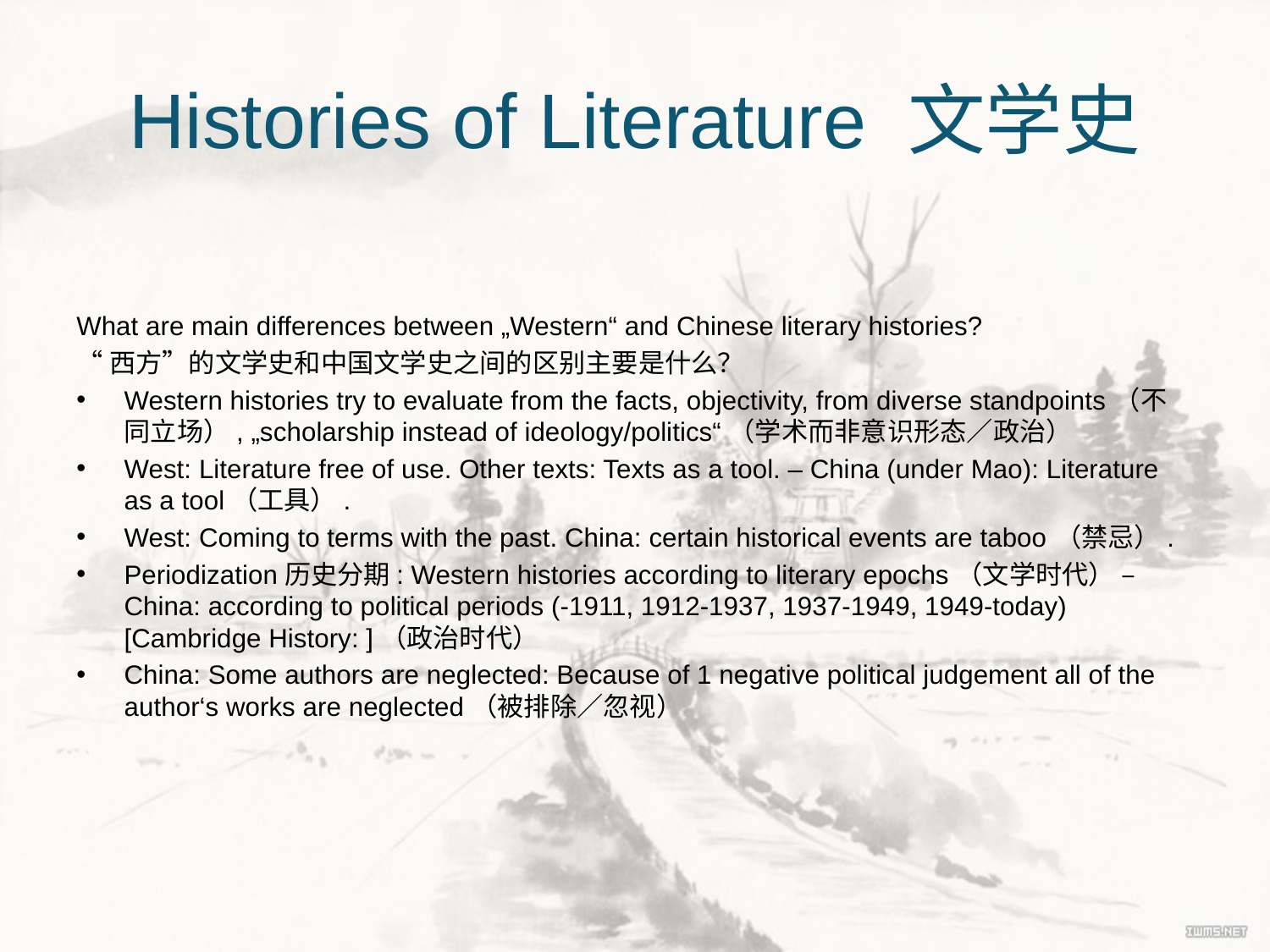

# Histories of Literature 文学史
What are main differences between „Western“ and Chinese literary histories?
“西方”的文学史和中国文学史之间的区别主要是什么？
Western histories try to evaluate from the facts, objectivity, from diverse standpoints（不同立场）, „scholarship instead of ideology/politics“（学术而非意识形态／政治）
West: Literature free of use. Other texts: Texts as a tool. – China (under Mao): Literature as a tool（工具）.
West: Coming to terms with the past. China: certain historical events are taboo（禁忌）.
Periodization历史分期: Western histories according to literary epochs（文学时代） – China: according to political periods (-1911, 1912-1937, 1937-1949, 1949-today) [Cambridge History: ]（政治时代）
China: Some authors are neglected: Because of 1 negative political judgement all of the author‘s works are neglected（被排除／忽视）